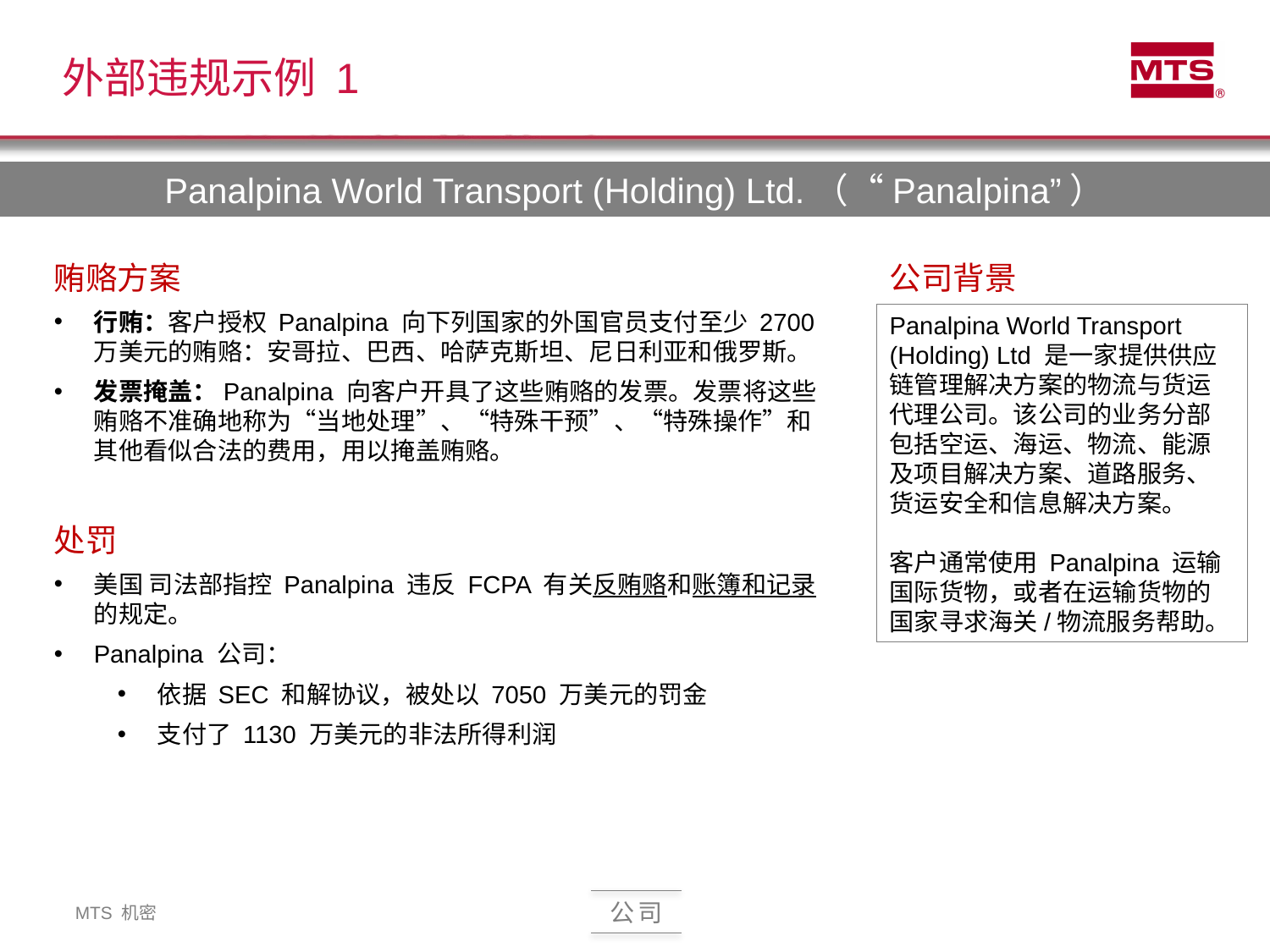

外部违规示例 1
Panalpina World Transport (Holding) Ltd.（“Panalpina”）
贿赂方案
行贿：客户授权 Panalpina 向下列国家的外国官员支付至少 2700 万美元的贿赂：安哥拉、巴西、哈萨克斯坦、尼日利亚和俄罗斯。
发票掩盖：Panalpina 向客户开具了这些贿赂的发票。发票将这些贿赂不准确地称为“当地处理”、“特殊干预”、“特殊操作”和其他看似合法的费用，用以掩盖贿赂。

处罚
美国 司法部指控 Panalpina 违反 FCPA 有关反贿赂和账簿和记录的规定。
Panalpina 公司：
依据 SEC 和解协议，被处以 7050 万美元的罚金
支付了 1130 万美元的非法所得利润
公司背景
Panalpina World Transport (Holding) Ltd 是一家提供供应
链管理解决方案的物流与货运代理公司。该公司的业务分部包括空运、海运、物流、能源及项目解决方案、道路服务、货运安全和信息解决方案。

客户通常使用 Panalpina 运输国际货物，或者在运输货物的国家寻求海关/物流服务帮助。